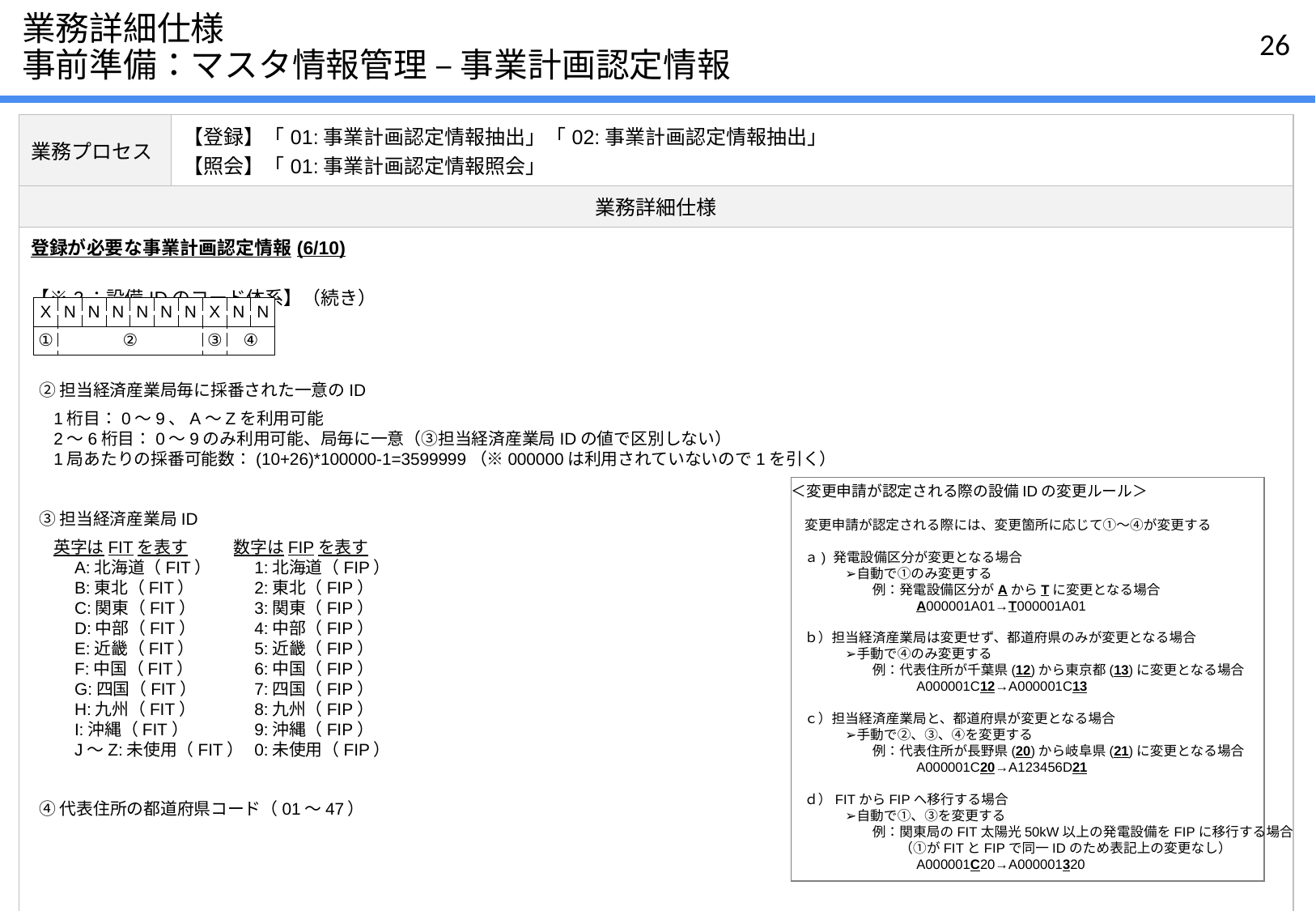

# 業務詳細仕様 事前準備：マスタ情報管理 – 事業計画認定情報
| 業務プロセス | 【登録】「01:事業計画認定情報抽出」「02:事業計画認定情報抽出」 【照会】「01:事業計画認定情報照会」 |
| --- | --- |
| 業務詳細仕様 |  |
| 登録が必要な事業計画認定情報(6/10) 【※2：設備IDのコード体系】（続き） |  |
| X | N | N | N | N | N | N | X | N | N |
| --- | --- | --- | --- | --- | --- | --- | --- | --- | --- |
| ① | ② |  |  |  |  |  | ③ | ④ |  |
②担当経済産業局毎に採番された一意のID
1桁目：0～9、A～Zを利用可能
2～6桁目：0～9のみ利用可能、局毎に一意（③担当経済産業局IDの値で区別しない）
1局あたりの採番可能数：(10+26)*100000-1=3599999（※000000は利用されていないので1を引く）
＜変更申請が認定される際の設備IDの変更ルール＞

　変更申請が認定される際には、変更箇所に応じて①～④が変更する

　ａ) 発電設備区分が変更となる場合
　　　　➢自動で①のみ変更する
　　　　　　例：発電設備区分がAからTに変更となる場合
　　　　　　　　　A000001A01→T000001A01

　ｂ）担当経済産業局は変更せず、都道府県のみが変更となる場合
　　　　➢手動で④のみ変更する
　　　　　　例：代表住所が千葉県(12)から東京都(13)に変更となる場合
　　　　　　　　　A000001C12→A000001C13

　ｃ）担当経済産業局と、都道府県が変更となる場合
　　　　➢手動で②、③、④を変更する
　　　　　　例：代表住所が長野県(20)から岐阜県(21)に変更となる場合
　　　　　　　　　A000001C20→A123456D21

　ｄ）FITからFIPへ移行する場合
　　　　➢自動で①、③を変更する
　　　　　　例：関東局のFIT太陽光50kW以上の発電設備をFIPに移行する場合
　　　　　　　　（①がFITとFIPで同一IDのため表記上の変更なし）
　　　　　　　　　A000001C20→A000001320
③担当経済産業局ID
英字はFITを表す
　A:北海道（FIT）
　B:東北（FIT）
　C:関東（FIT）
　D:中部（FIT）
　E:近畿（FIT）
　F:中国（FIT）
　G:四国（FIT）
　H:九州（FIT）
　I:沖縄（FIT）
　J～Z:未使用（FIT）
数字はFIPを表す
　1:北海道（FIP）
　2:東北（FIP）
　3:関東（FIP）
　4:中部（FIP）
　5:近畿（FIP）
　6:中国（FIP）
　7:四国（FIP）
　8:九州（FIP）
　9:沖縄（FIP）
　0:未使用（FIP）
④代表住所の都道府県コード（01～47）